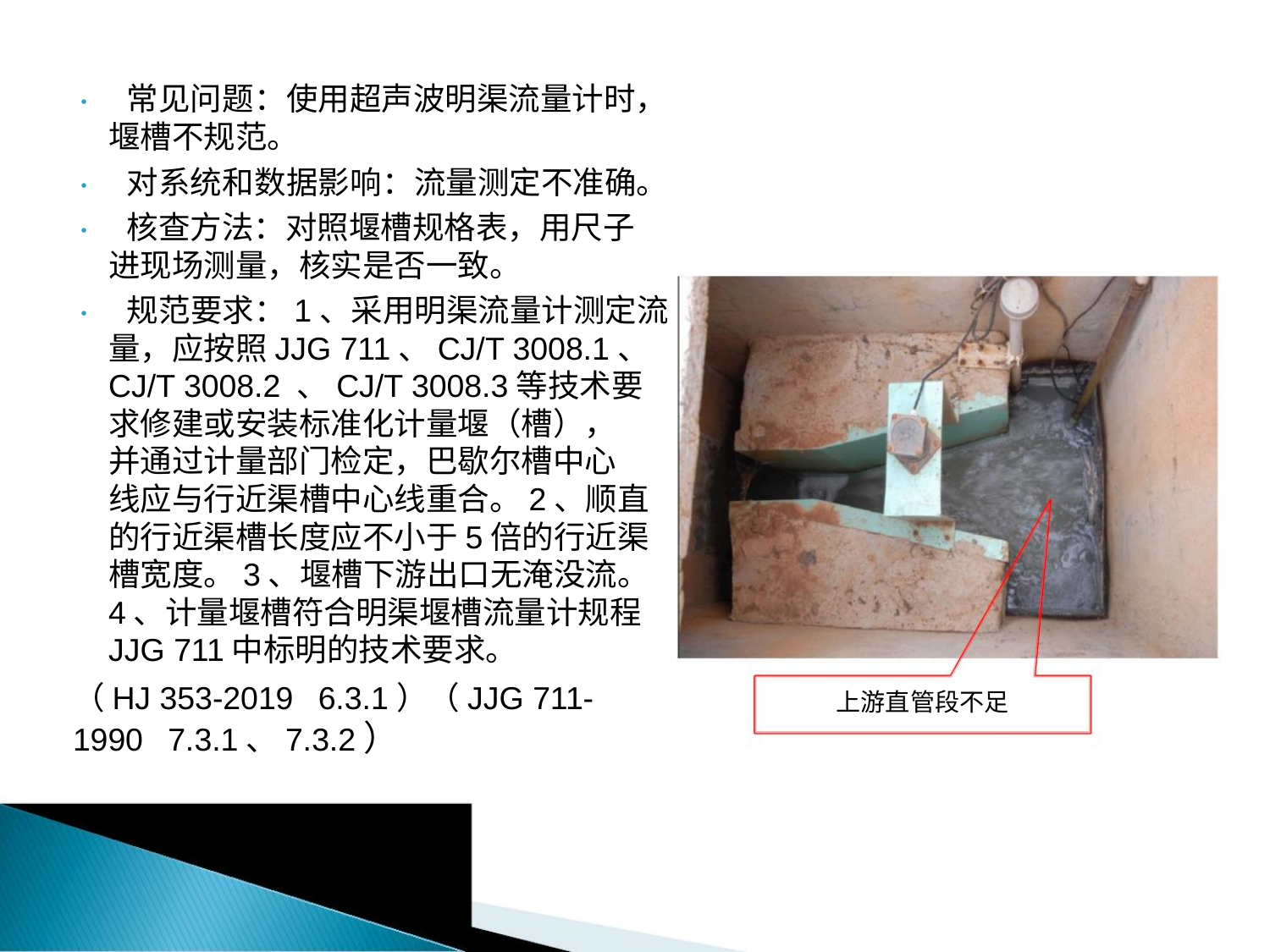

• 常见问题：使用超声波明渠流量计时，
堰槽不规范。
• 对系统和数据影响：流量测定不准确。
• 核查方法：对照堰槽规格表，用尺子
进现场测量，核实是否一致。
• 规范要求：1、采用明渠流量计测定流
量，应按照JJG 711、CJ/T 3008.1、
CJ/T 3008.2 、CJ/T 3008.3等技术要
求修建或安装标准化计量堰（槽），
并通过计量部门检定，巴歇尔槽中心
线应与行近渠槽中心线重合。2、顺直
的行近渠槽长度应不小于5倍的行近渠
槽宽度。3、堰槽下游出口无淹没流。
4、计量堰槽符合明渠堰槽流量计规程
JJG 711中标明的技术要求。
（HJ 353-2019 6.3.1）（JJG 711-
1990 7.3.1、7.3.2）
上游直管段不足